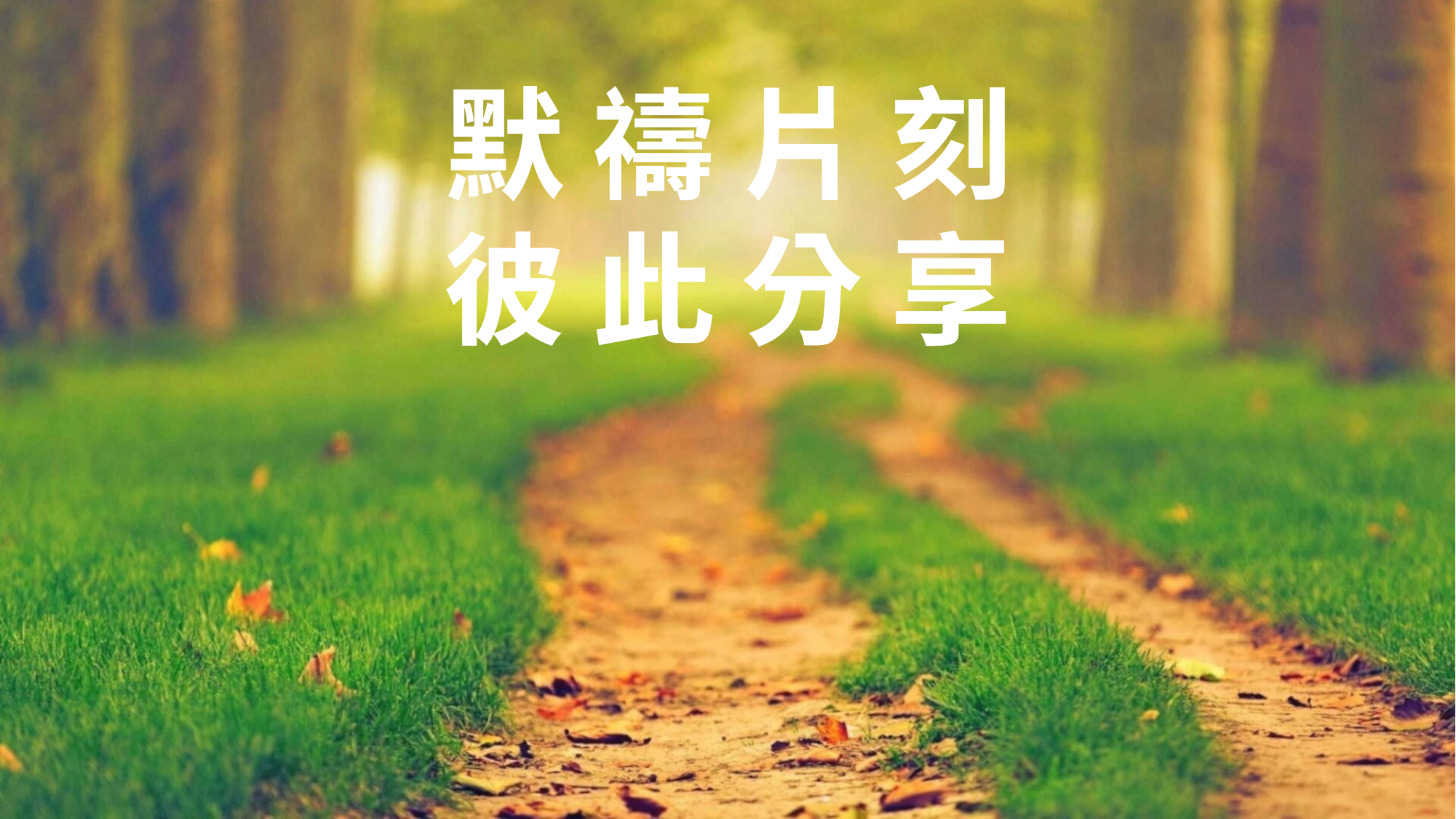

默 禱 片 刻
彼 此 分 享